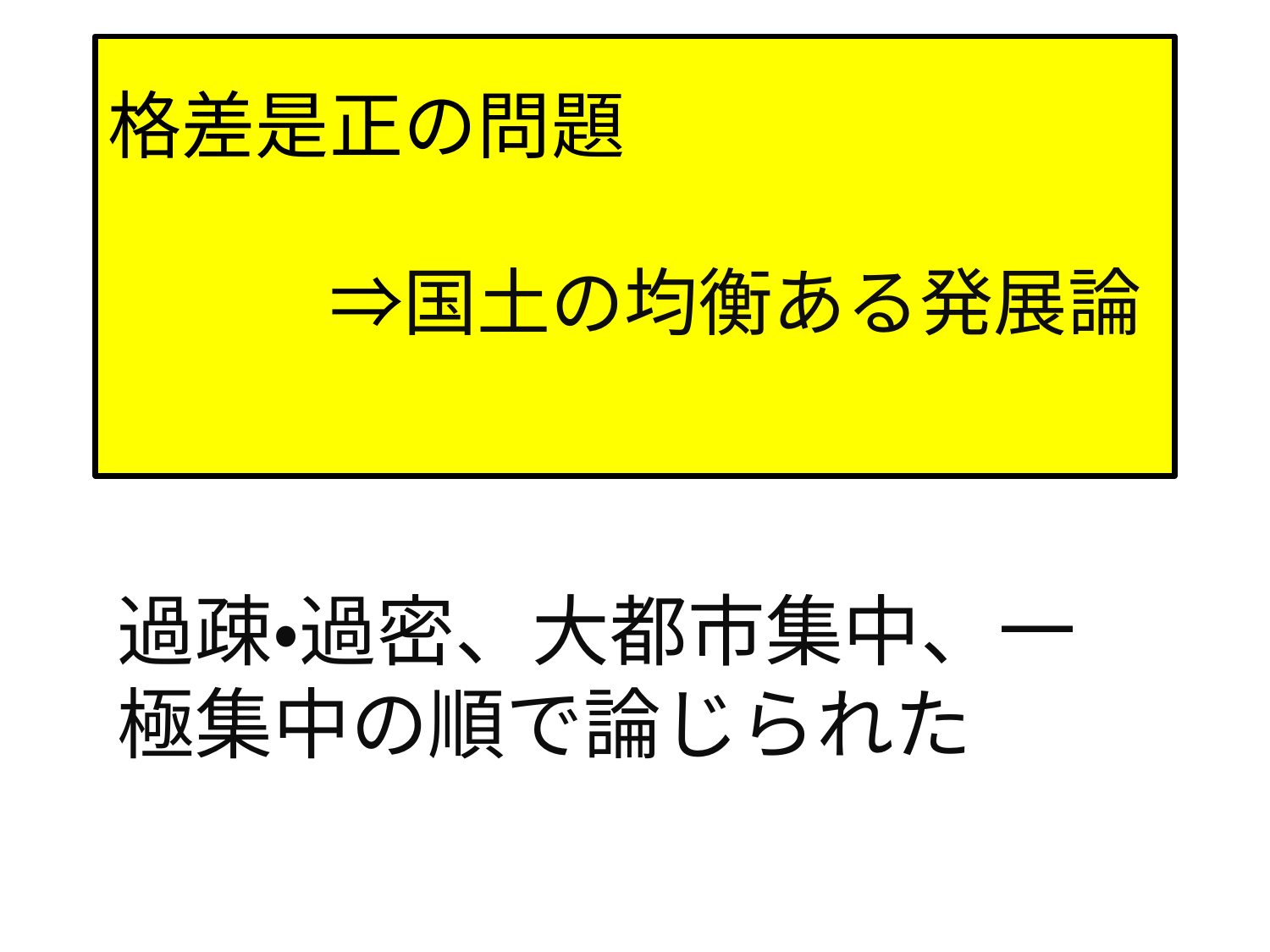

# 格差是正の問題 　　　 　　　⇒国土の均衡ある発展論
過疎・過密、大都市集中、一極集中の順で論じられた